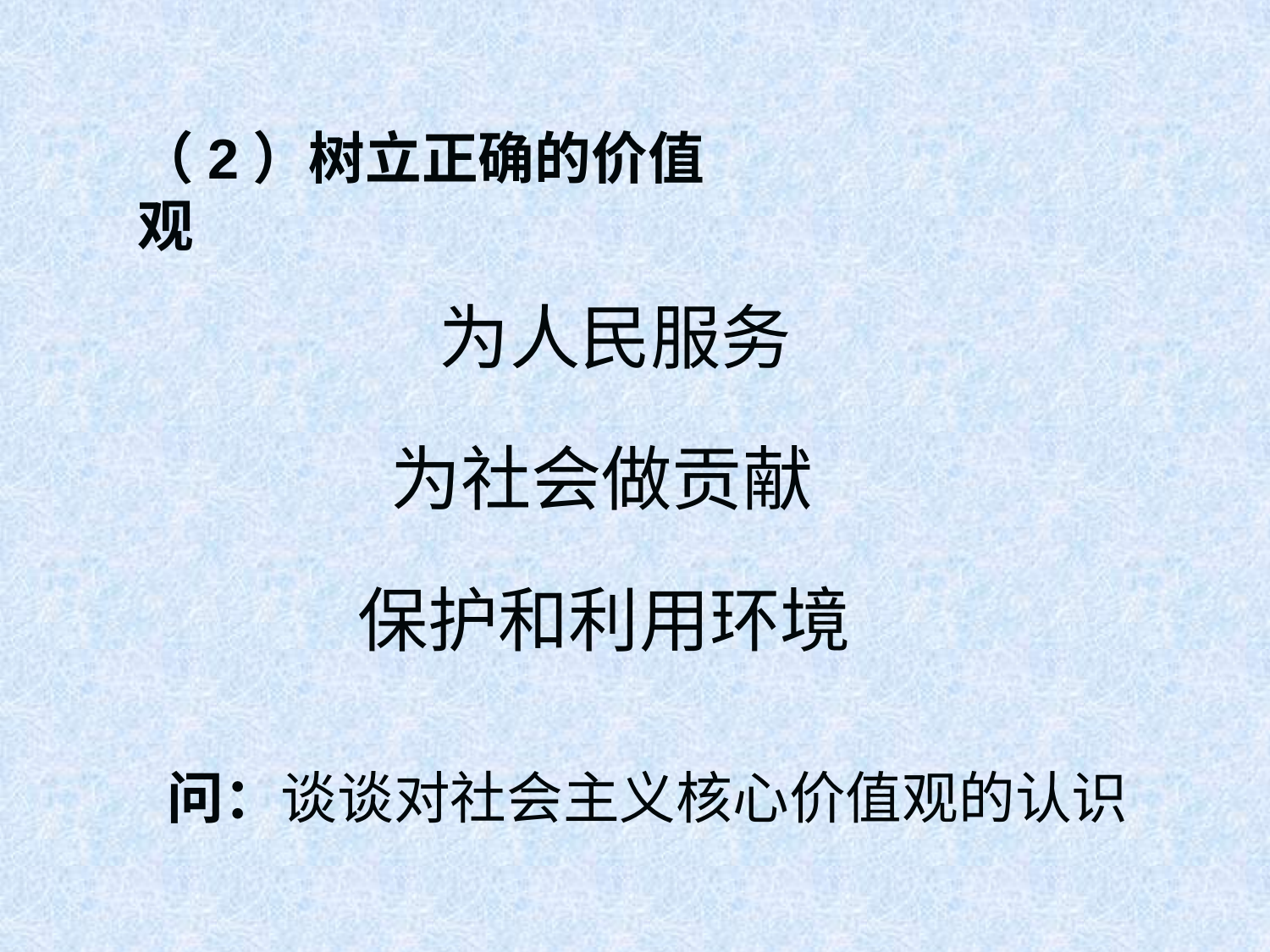

（2）树立正确的价值观
　  为人民服务
 为社会做贡献
保护和利用环境
问：谈谈对社会主义核心价值观的认识